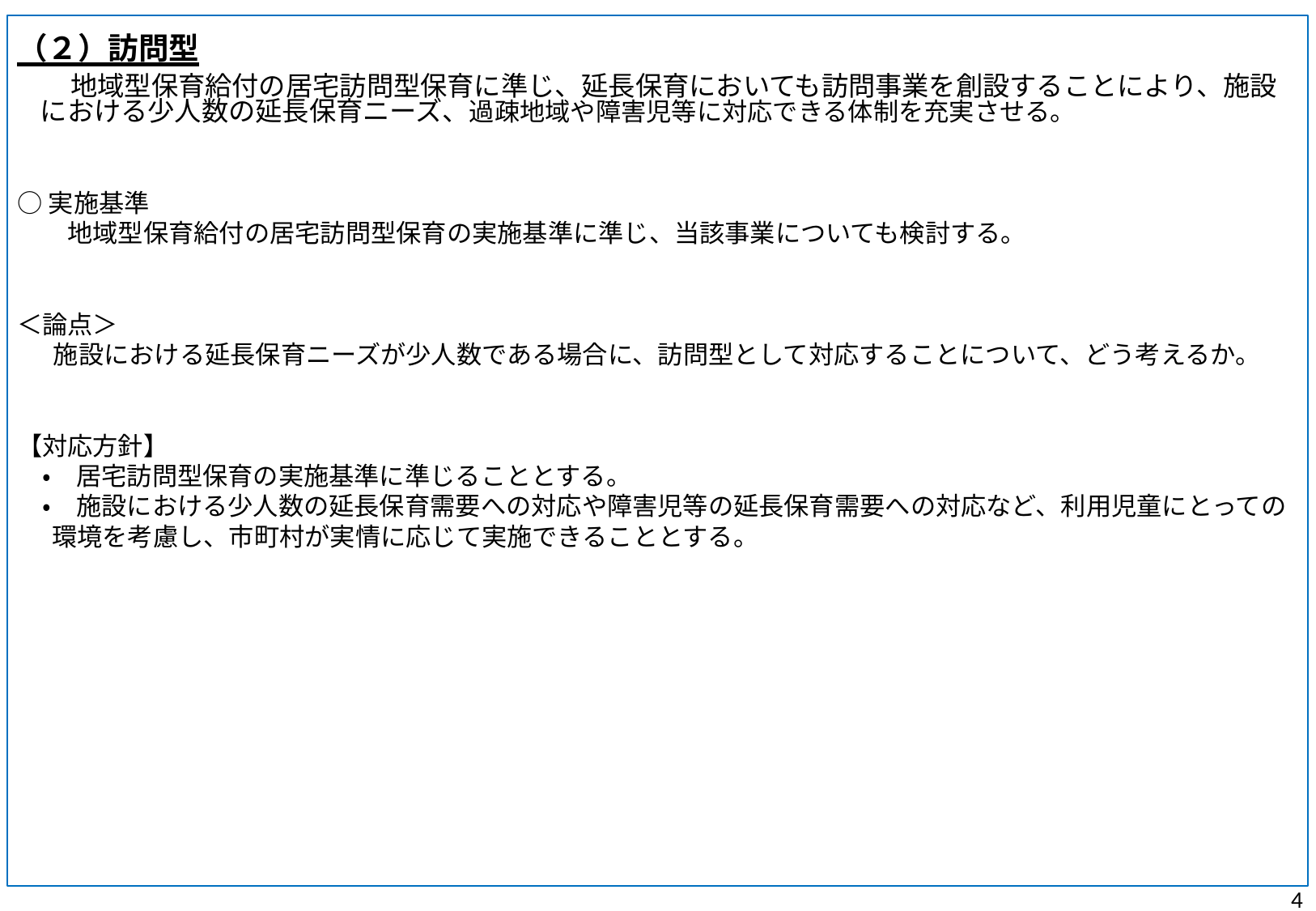

（２）訪問型
　　地域型保育給付の居宅訪問型保育に準じ、延長保育においても訪問事業を創設することにより、施設における少人数の延長保育ニーズ、過疎地域や障害児等に対応できる体制を充実させる。

○実施基準
　　地域型保育給付の居宅訪問型保育の実施基準に準じ、当該事業についても検討する。

＜論点＞
施設における延長保育ニーズが少人数である場合に、訪問型として対応することについて、どう考えるか。

【対応方針】
　・　居宅訪問型保育の実施基準に準じることとする。
　・　施設における少人数の延長保育需要への対応や障害児等の延長保育需要への対応など、利用児童にとっての環境を考慮し、市町村が実情に応じて実施できることとする。

4